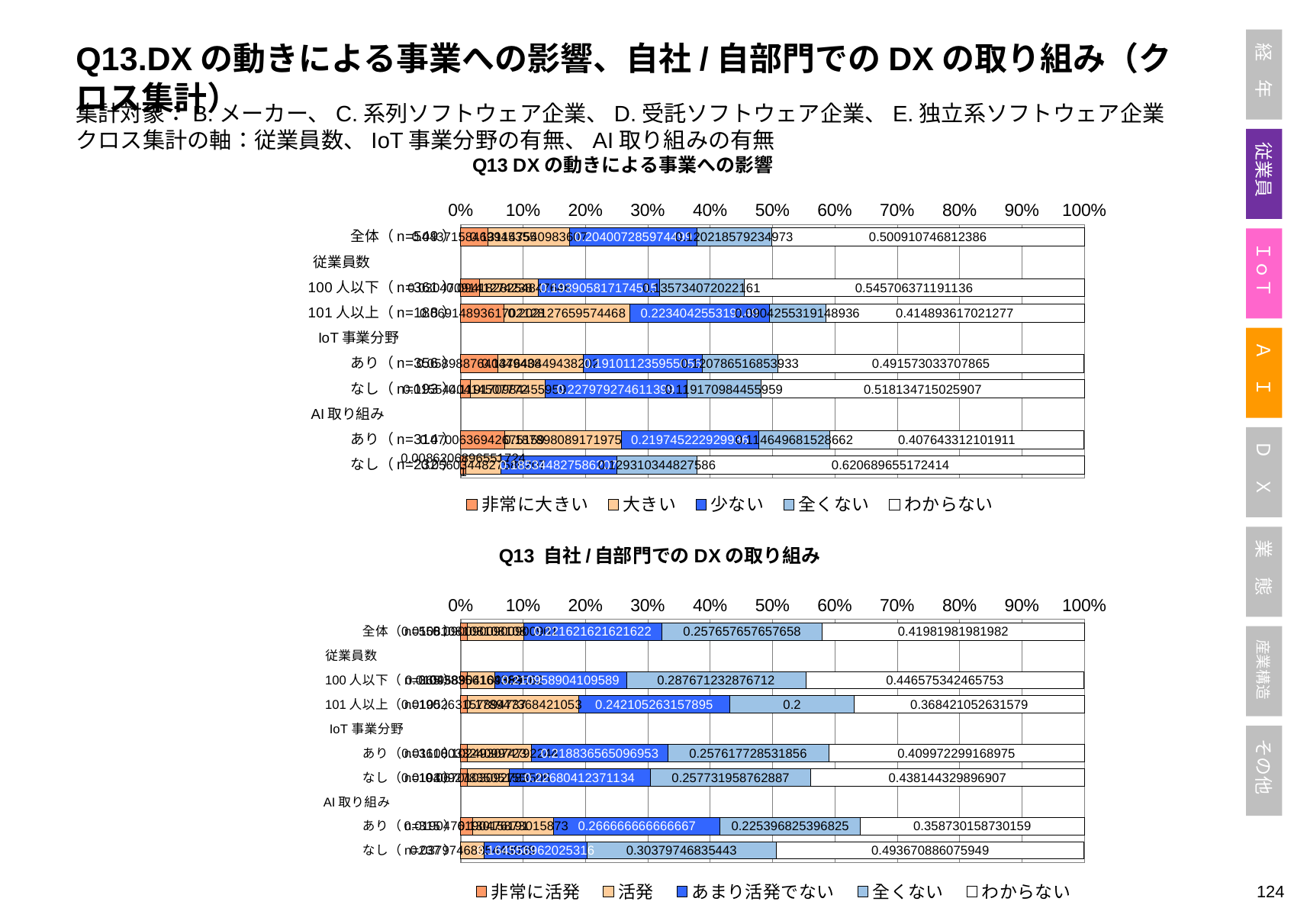

Q13.DXの動きによる事業への影響、自社/自部門でのDXの取り組み（クロス集計）
集計対象：B.メーカー、C.系列ソフトウェア企業、D.受託ソフトウェア企業、E.独立系ソフトウェア企業
クロス集計の軸：従業員数、IoT事業分野の有無、AI取り組みの有無

### Chart: Q13 DXの動きによる事業への影響

| Category | 非常に大きい | 大きい | 少ない | 全くない | わからない |
|---|---|---|---|---|---|
| 全体（n=549） | 0.04371584699453552 | 0.13114754098360656 | 0.2040072859744991 | 0.12021857923497267 | 0.5009107468123861 |
| 従業員数　　　　　　 | None | None | None | None | None |
| 100人以下（n=361） | 0.030470914127423823 | 0.09418282548476455 | 0.19390581717451524 | 0.13573407202216067 | 0.5457063711911357 |
| 101人以上（n=188） | 0.06914893617021277 | 0.20212765957446807 | 0.22340425531914893 | 0.09042553191489362 | 0.4148936170212766 |
| IoT事業分野　　　　 | None | None | None | None | None |
| あり（n=356） | 0.05898876404494382 | 0.13764044943820225 | 0.19101123595505617 | 0.12078651685393259 | 0.49157303370786515 |
| なし（n=193） | 0.015544041450777202 | 0.11917098445595854 | 0.22797927461139897 | 0.11917098445595854 | 0.5181347150259067 |
| AI取り組み　　　　　 | None | None | None | None | None |
| あり（n=314） | 0.07006369426751592 | 0.18789808917197454 | 0.2197452229299363 | 0.11464968152866242 | 0.40764331210191085 |
| なし（n=232） | 0.008620689655172414 | 0.05603448275862069 | 0.1853448275862069 | 0.12931034482758622 | 0.6206896551724138 |

### Chart: Q13 自社/自部門でのDXの取り組み

| Category | 非常に活発 | 活発 | あまり活発でない | 全くない | わからない |
|---|---|---|---|---|---|
| 全体（n=555） | 0.010810810810810811 | 0.09009009009009009 | 0.22162162162162163 | 0.25765765765765763 | 0.4198198198198198 |
| 従業員数　　　　　　 | None | None | None | None | None |
| 100人以下（n=365） | 0.010958904109589041 | 0.043835616438356165 | 0.21095890410958903 | 0.2876712328767123 | 0.4465753424657534 |
| 101人以上（n=190） | 0.010526315789473684 | 0.17894736842105263 | 0.24210526315789474 | 0.2 | 0.3684210526315789 |
| IoT事業分野　　　　 | None | None | None | None | None |
| あり（n=361） | 0.0110803324099723 | 0.10249307479224377 | 0.2188365650969529 | 0.25761772853185594 | 0.4099722991689751 |
| なし（n=194） | 0.010309278350515464 | 0.06701030927835051 | 0.2268041237113402 | 0.25773195876288657 | 0.4381443298969072 |
| AI取り組み　　　　　 | None | None | None | None | None |
| あり（n=315） | 0.01904761904761905 | 0.13015873015873017 | 0.26666666666666666 | 0.2253968253968254 | 0.35873015873015873 |
| なし（n=237） | 0.0 | 0.0379746835443038 | 0.16455696202531644 | 0.3037974683544304 | 0.4936708860759494 |
124